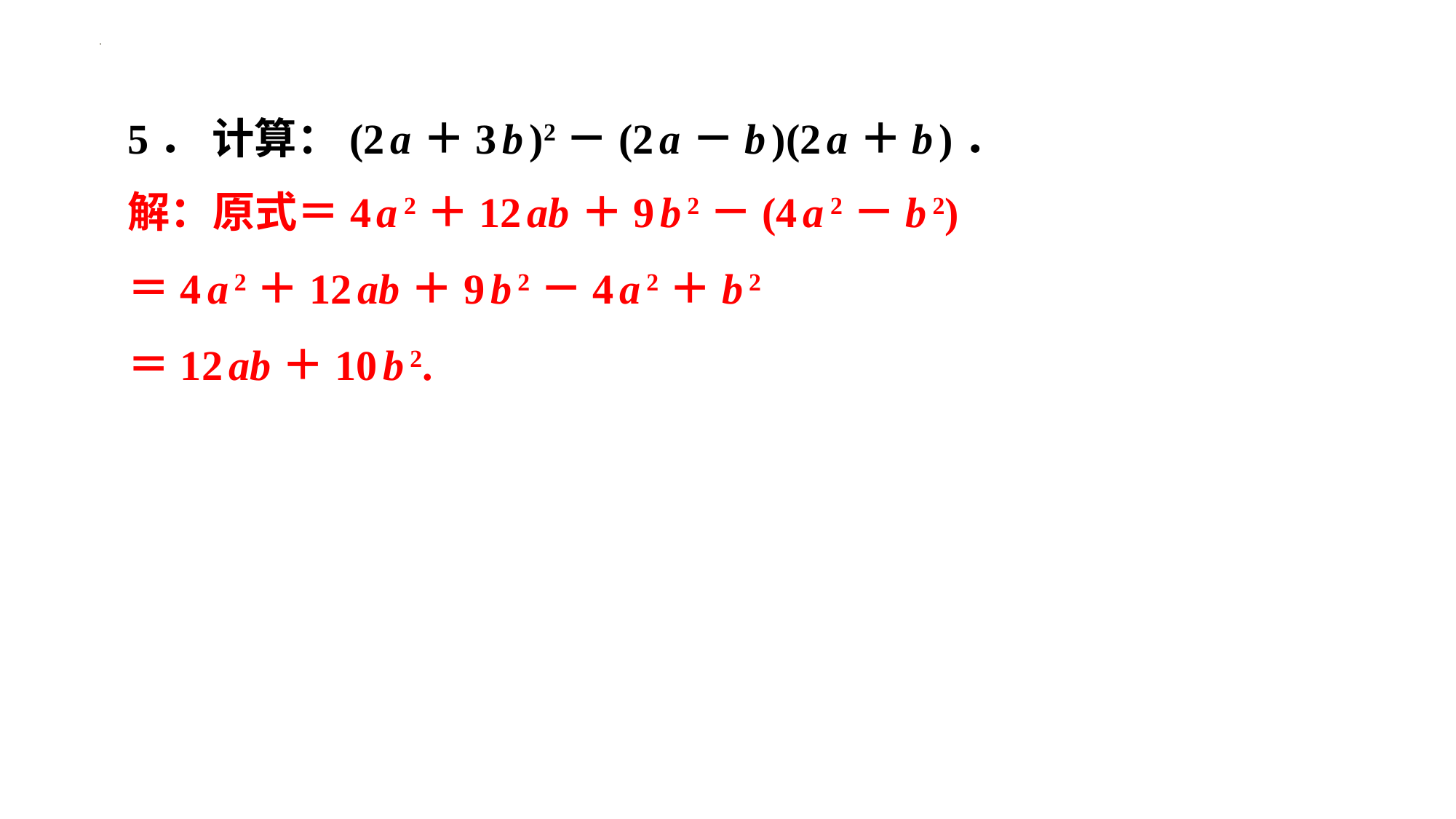

5． 计算：(2 a ＋3 b )2－(2 a － b )(2 a ＋ b )．
解：原式＝4 a 2＋12 ab ＋9 b 2－(4 a 2－ b 2)
＝4 a 2＋12 ab ＋9 b 2－4 a 2＋ b 2
＝12 ab ＋10 b 2.